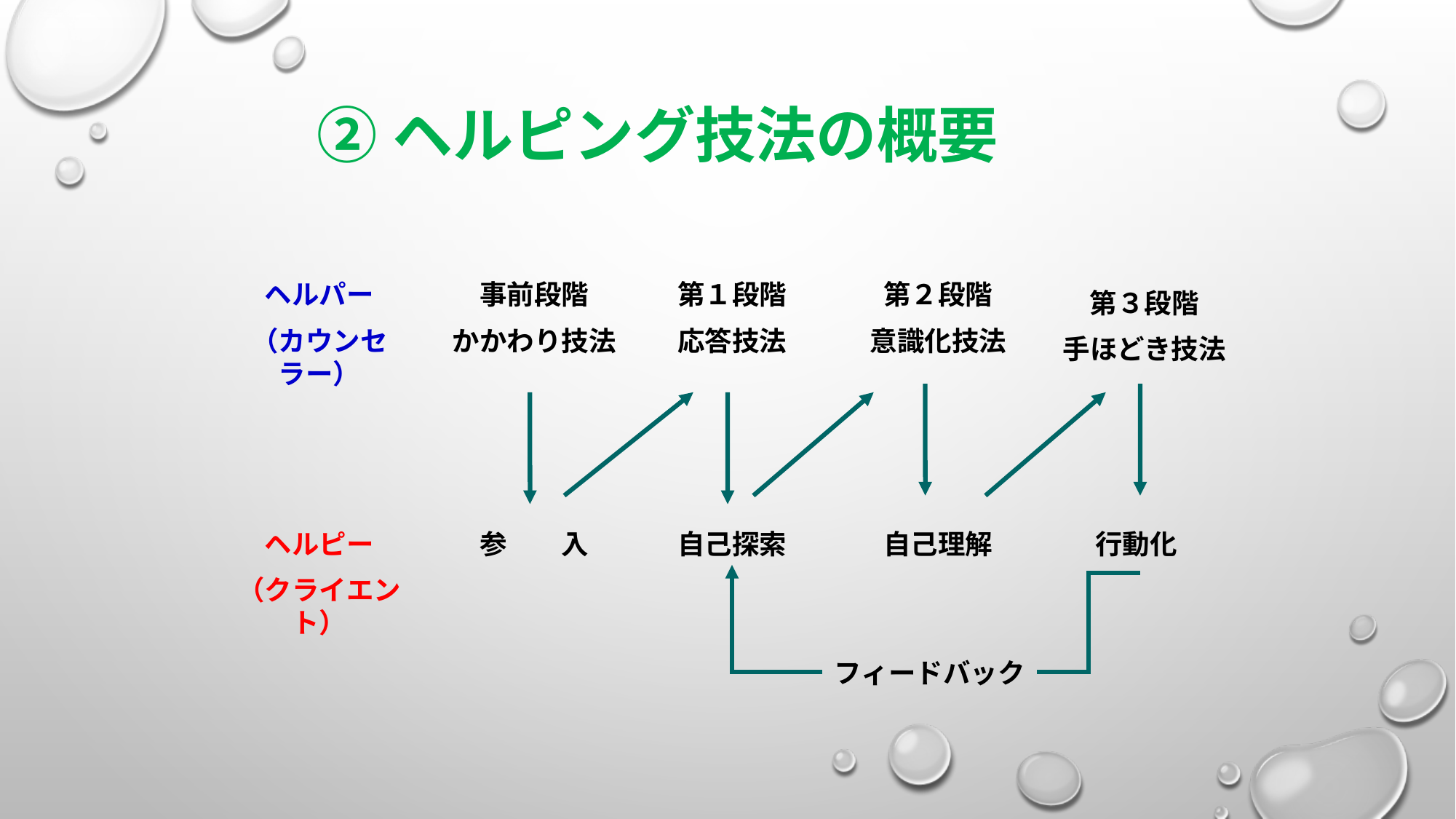

②ヘルピング技法の概要
ヘルパー
（カウンセラー）
事前段階
かかわり技法
第１段階
応答技法
第２段階
意識化技法
第３段階
手ほどき技法

ヘルピー
（クライエント）
参　　入
自己探索
自己理解
行動化
フィードバック